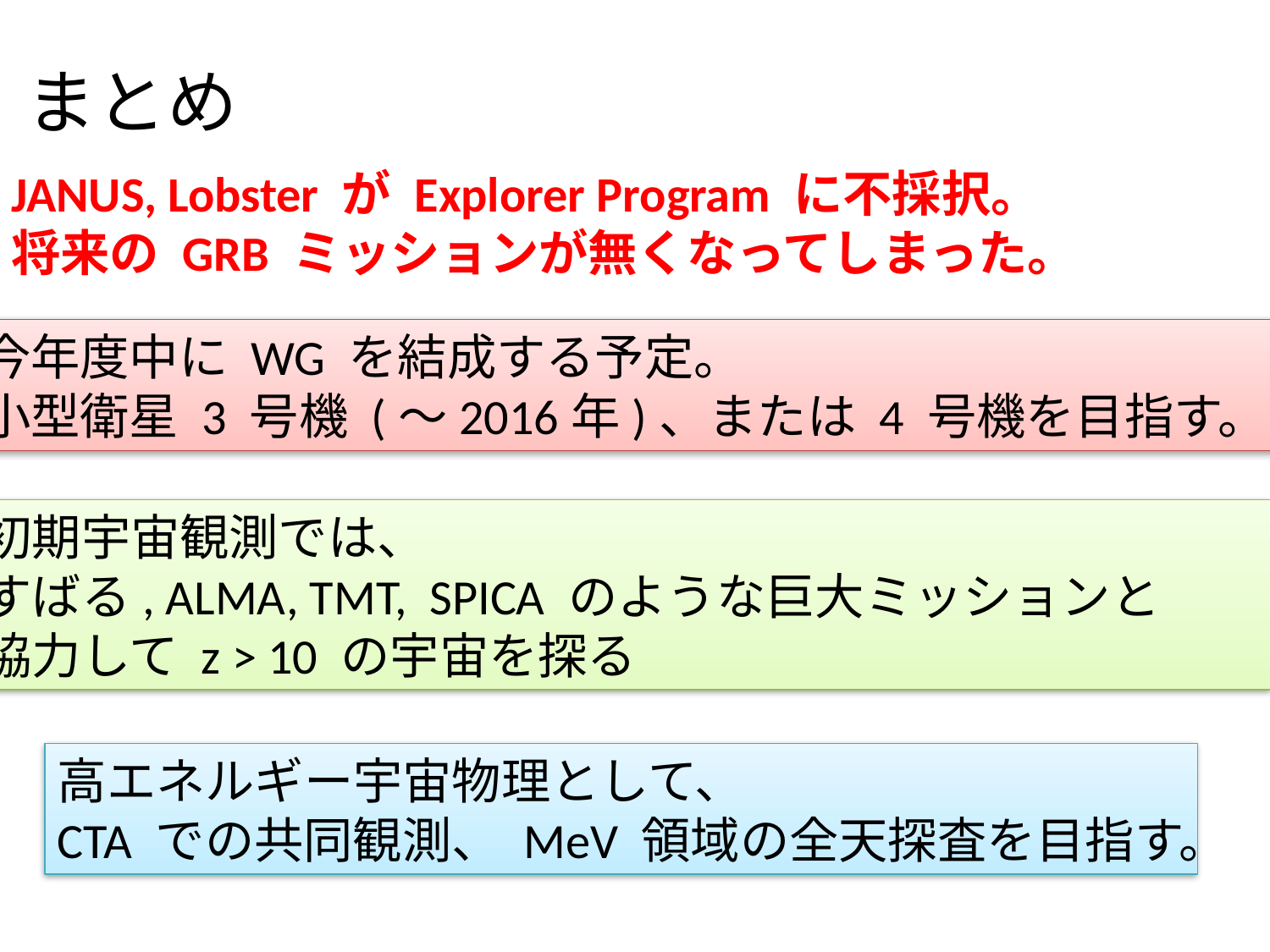

まとめ
JANUS, Lobster が Explorer Program に不採択。
将来の GRB ミッションが無くなってしまった。
今年度中に WG を結成する予定。
小型衛星 3 号機 (～2016年)、または 4 号機を目指す。
初期宇宙観測では、
すばる, ALMA, TMT,  SPICA のような巨大ミッションと
協力して z > 10 の宇宙を探る
高エネルギー宇宙物理として、
CTA での共同観測、 MeV 領域の全天探査を目指す。